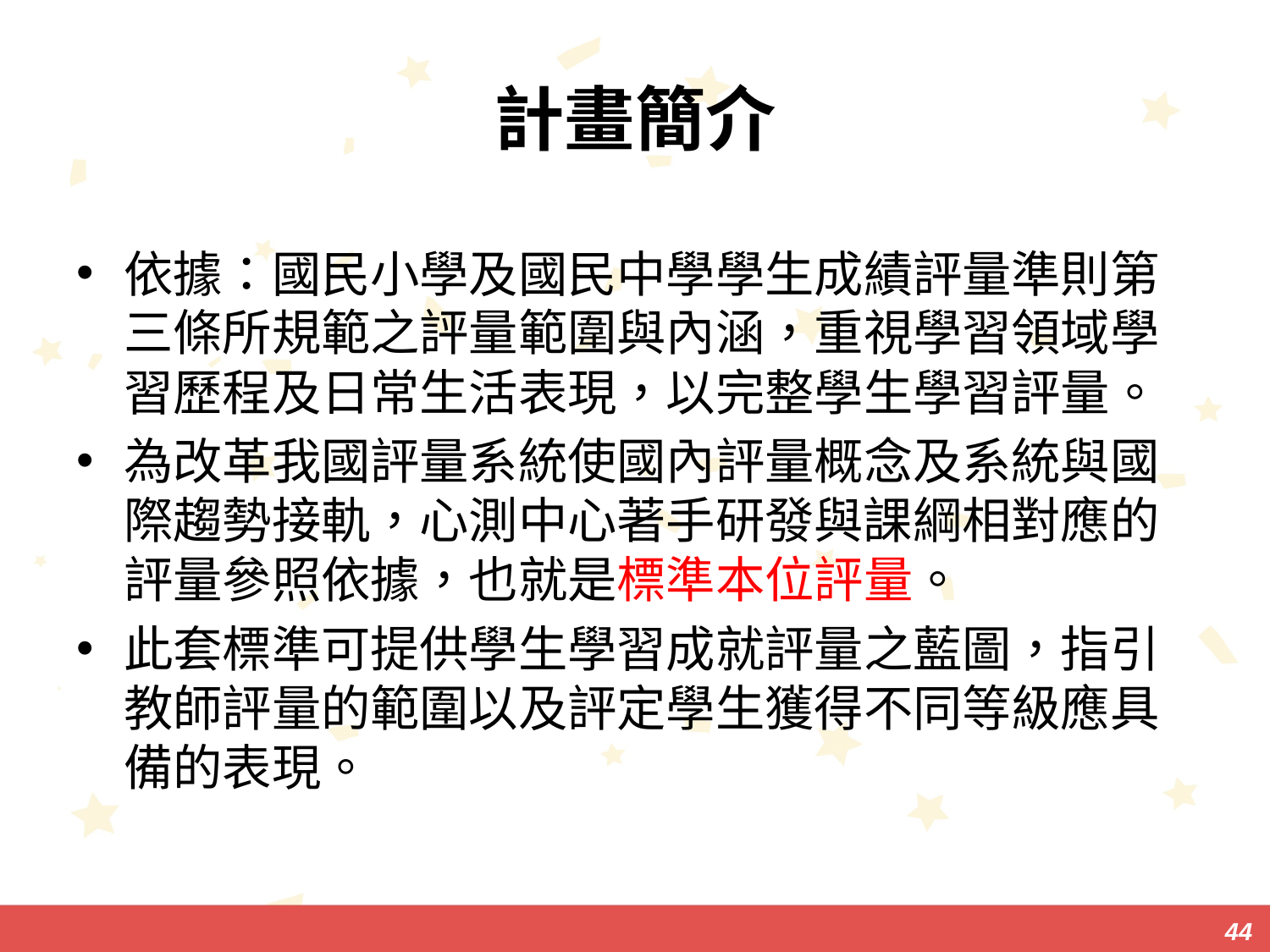

# 計畫簡介
依據：國民小學及國民中學學生成績評量準則第三條所規範之評量範圍與內涵，重視學習領域學習歷程及日常生活表現，以完整學生學習評量。
為改革我國評量系統使國內評量概念及系統與國際趨勢接軌，心測中心著手研發與課綱相對應的評量參照依據，也就是標準本位評量。
此套標準可提供學生學習成就評量之藍圖，指引教師評量的範圍以及評定學生獲得不同等級應具備的表現。

44